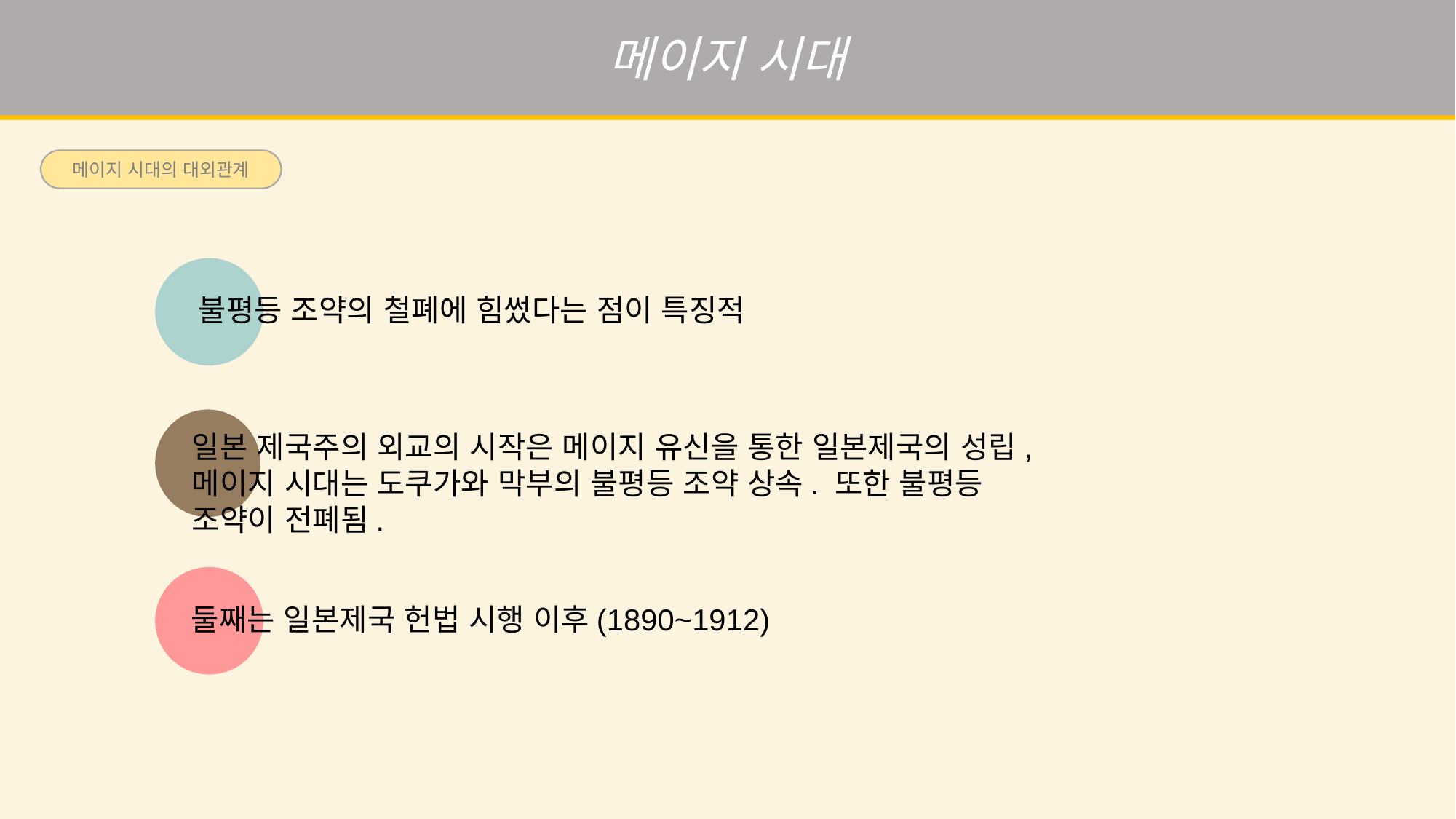

메이지 시대
메이지 시대의 대외관계

불평등 조약의 철폐에 힘썼다는 점이 특징적

일본 제국주의 외교의 시작은 메이지 유신을 통한 일본제국의 성립, 메이지 시대는 도쿠가와 막부의 불평등 조약 상속. 또한 불평등 조약이 전폐됨.

둘째는 일본제국 헌법 시행 이후(1890~1912)